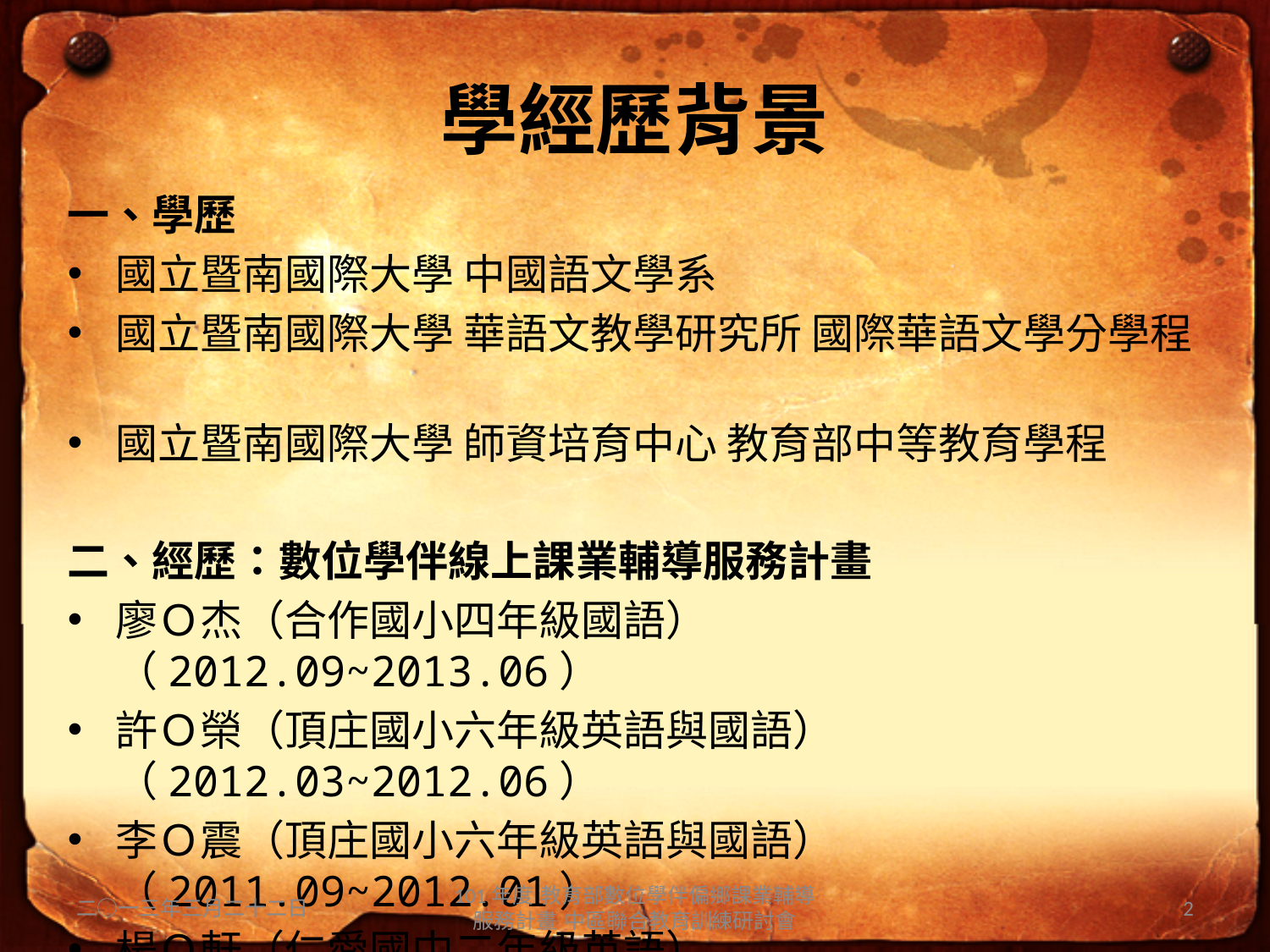

# 學經歷背景
一、學歷
國立暨南國際大學 中國語文學系
國立暨南國際大學 華語文教學研究所 國際華語文學分學程
國立暨南國際大學 師資培育中心 教育部中等教育學程

二、經歷：數位學伴線上課業輔導服務計畫
廖Ｏ杰（合作國小四年級國語）　　　（2012.09~2013.06）
許Ｏ榮（頂庄國小六年級英語與國語）（2012.03~2012.06）
李Ｏ震（頂庄國小六年級英語與國語）（2011.09~2012.01）
楊Ｏ軒（仁愛國中二年級英語）　　　（2010.09~2011.01）

二○一三年三月二十二日
101年度 教育部數位學伴偏鄉課業輔導服務計畫 中區聯合教育訓練研討會
2